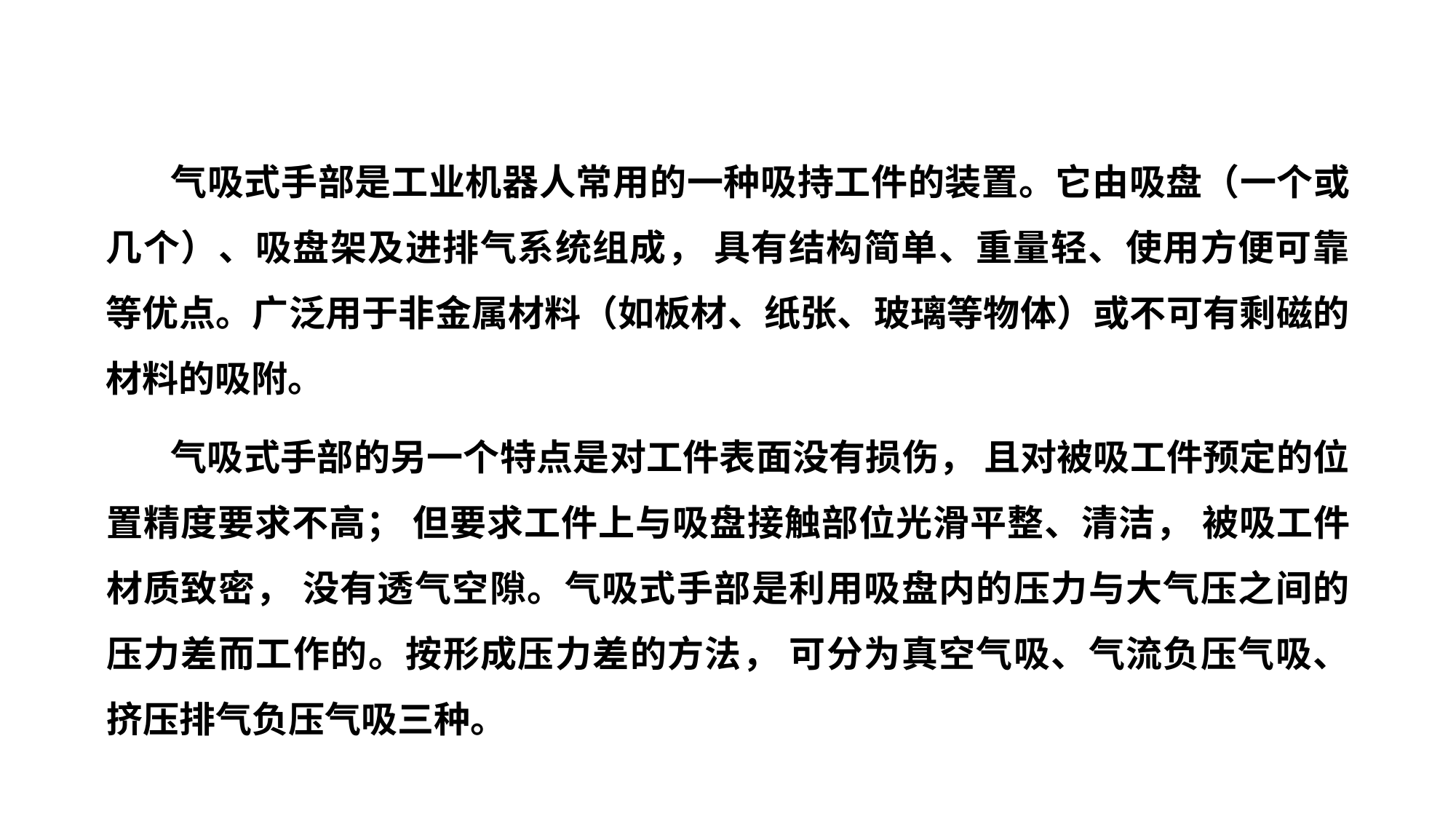

气吸式手部是工业机器人常用的一种吸持工件的装置。它由吸盘（一个或几个）、吸盘架及进排气系统组成， 具有结构简单、重量轻、使用方便可靠等优点。广泛用于非金属材料（如板材、纸张、玻璃等物体）或不可有剩磁的材料的吸附。
气吸式手部的另一个特点是对工件表面没有损伤， 且对被吸工件预定的位置精度要求不高； 但要求工件上与吸盘接触部位光滑平整、清洁， 被吸工件材质致密， 没有透气空隙。气吸式手部是利用吸盘内的压力与大气压之间的压力差而工作的。按形成压力差的方法， 可分为真空气吸、气流负压气吸、挤压排气负压气吸三种。